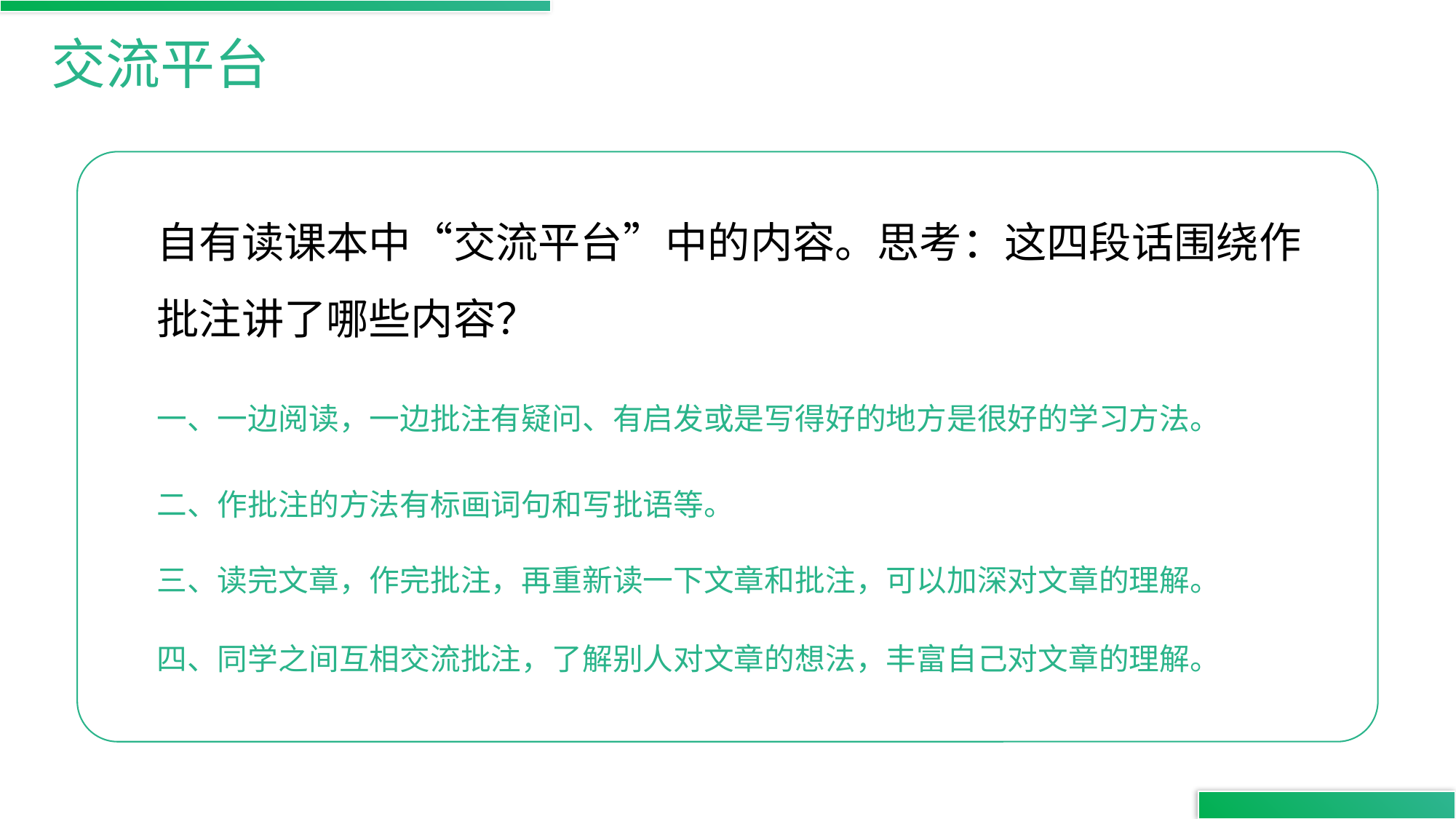

交流平台
自有读课本中“交流平台”中的内容。思考：这四段话围绕作批注讲了哪些内容？
一、一边阅读，一边批注有疑问、有启发或是写得好的地方是很好的学习方法。
二、作批注的方法有标画词句和写批语等。
三、读完文章，作完批注，再重新读一下文章和批注，可以加深对文章的理解。
四、同学之间互相交流批注，了解别人对文章的想法，丰富自己对文章的理解。